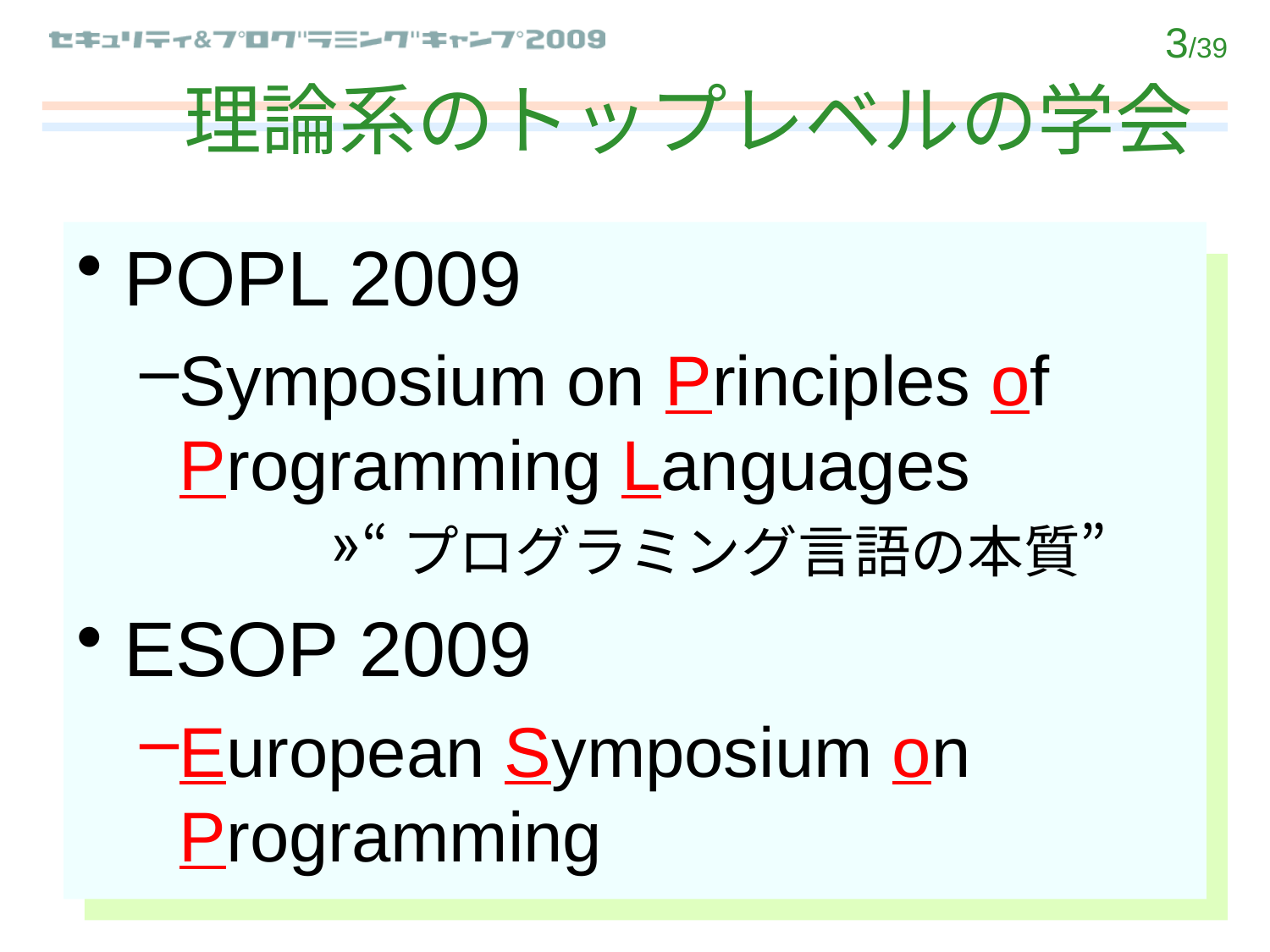

# 理論系のトップレベルの学会
POPL 2009
Symposium on Principles of Programming Languages
“プログラミング言語の本質”
ESOP 2009
European Symposium on Programming